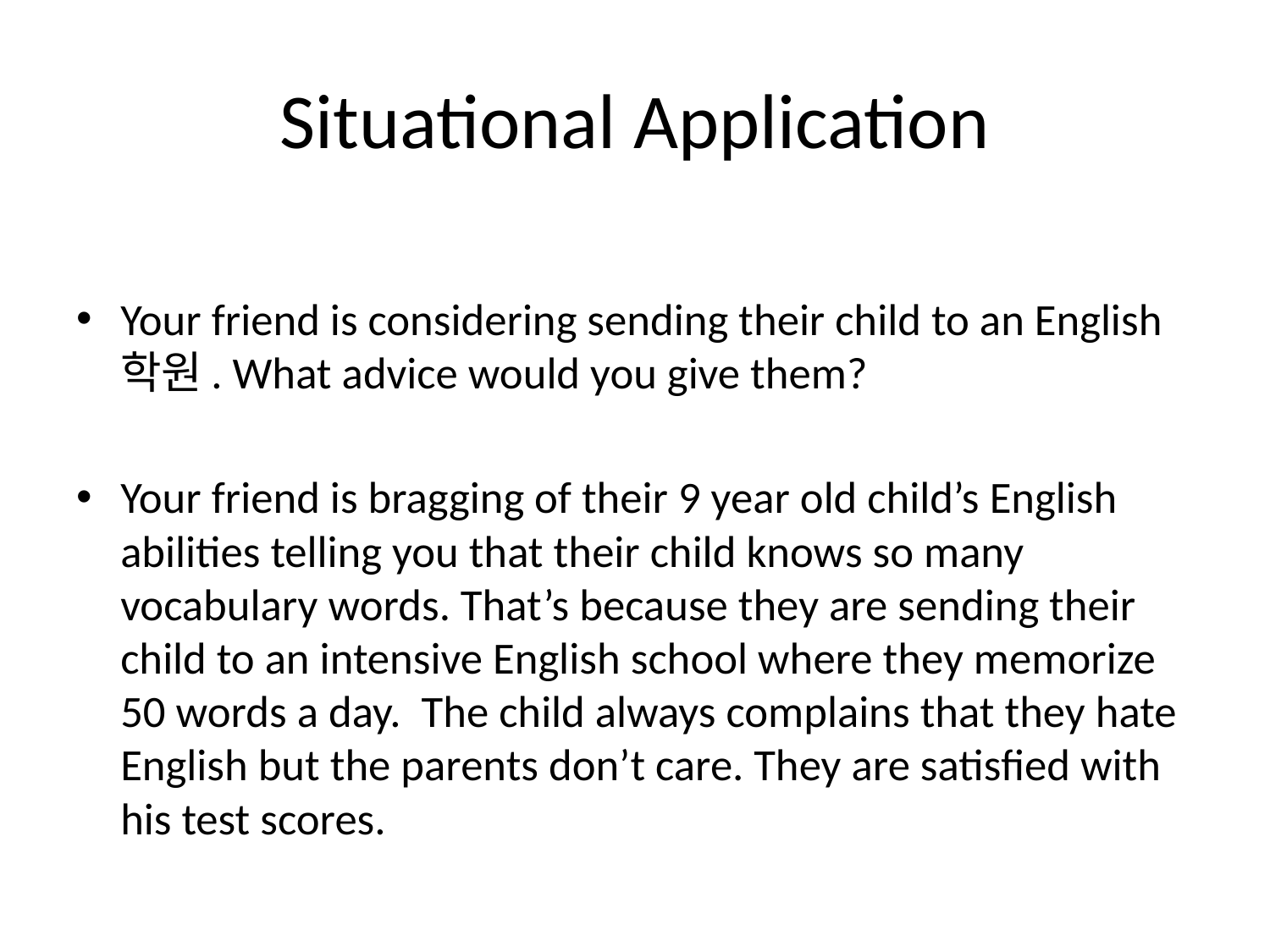

# Situational Application

Your friend is considering sending their child to an English 학원. What advice would you give them?

Your friend is bragging of their 9 year old child’s English abilities telling you that their child knows so many vocabulary words. That’s because they are sending their child to an intensive English school where they memorize 50 words a day.  The child always complains that they hate English but the parents don’t care. They are satisfied with his test scores.